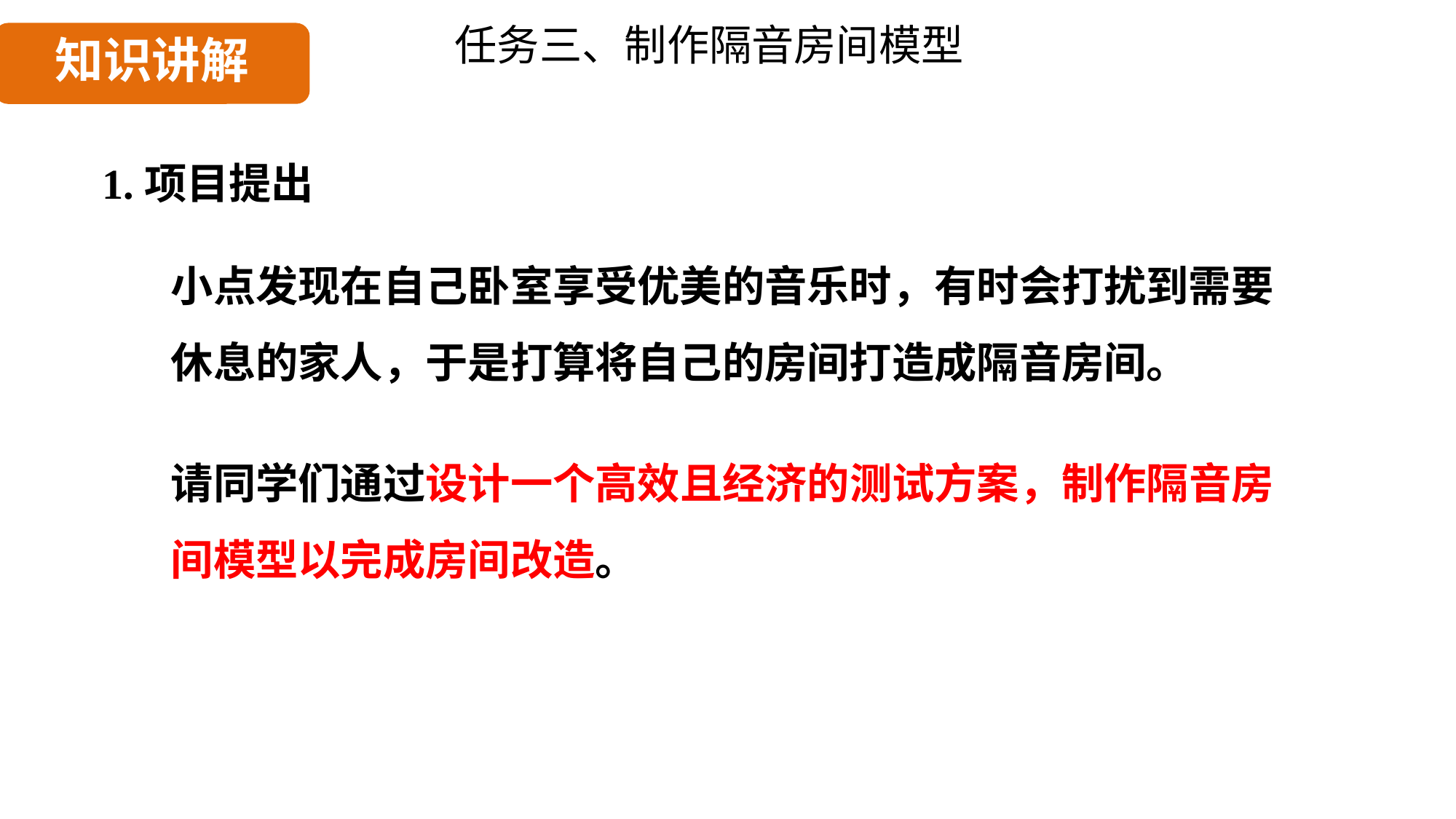

任务三、制作隔音房间模型
1.项目提出
小点发现在自己卧室享受优美的音乐时，有时会打扰到需要休息的家人，于是打算将自己的房间打造成隔音房间。

请同学们通过设计一个高效且经济的测试方案，制作隔音房间模型以完成房间改造。